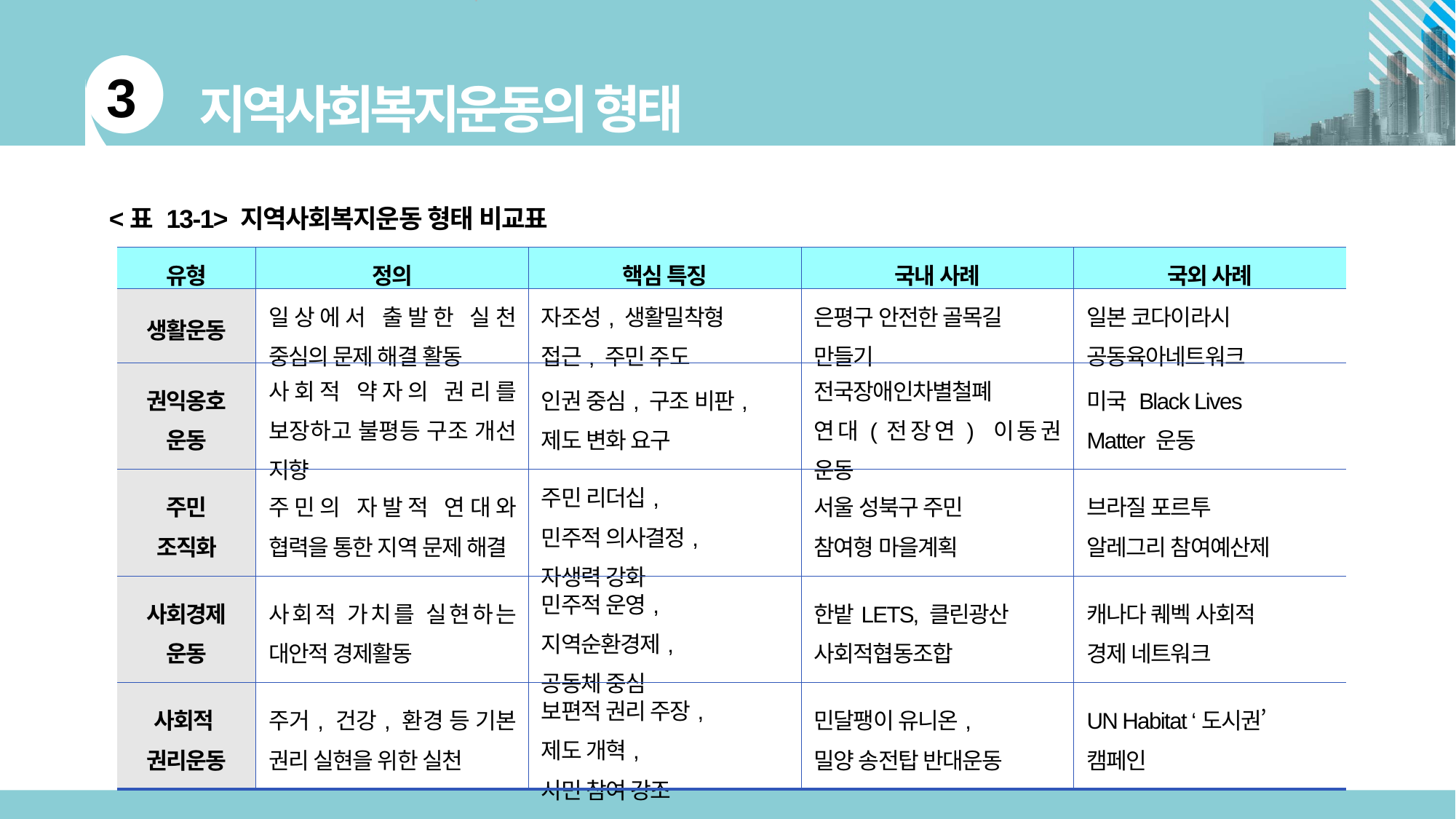

<표 13-1> 지역사회복지운동 형태 비교표

| 유형 | 정의 | 핵심 특징 | 국내 사례 | 국외 사례 |
| --- | --- | --- | --- | --- |
| 생활운동 | 일상에서 출발한 실천 중심의 문제 해결 활동 | 자조성, 생활밀착형 접근, 주민 주도 | 은평구 안전한 골목길 만들기 | 일본 코다이라시 공동육아네트워크 |
| 권익옹호 운동 | 사회적 약자의 권리를 보장하고 불평등 구조 개선 지향 | 인권 중심, 구조 비판, 제도 변화 요구 | 전국장애인차별철폐 연대(전장연) 이동권 운동 | 미국 Black Lives Matter 운동 |
| 주민 조직화 | 주민의 자발적 연대와 협력을 통한 지역 문제 해결 | 주민 리더십, 민주적 의사결정, 자생력 강화 | 서울 성북구 주민 참여형 마을계획 | 브라질 포르투 알레그리 참여예산제 |
| 사회경제 운동 | 사회적 가치를 실현하는 대안적 경제활동 | 민주적 운영, 지역순환경제, 공동체 중심 | 한밭LETS, 클린광산 사회적협동조합 | 캐나다 퀘벡 사회적 경제 네트워크 |
| 사회적 권리운동 | 주거, 건강, 환경 등 기본 권리 실현을 위한 실천 | 보편적 권리 주장, 제도 개혁, 시민 참여 강조 | 민달팽이 유니온, 밀양 송전탑 반대운동 | UN Habitat ‘도시권’ 캠페인 |